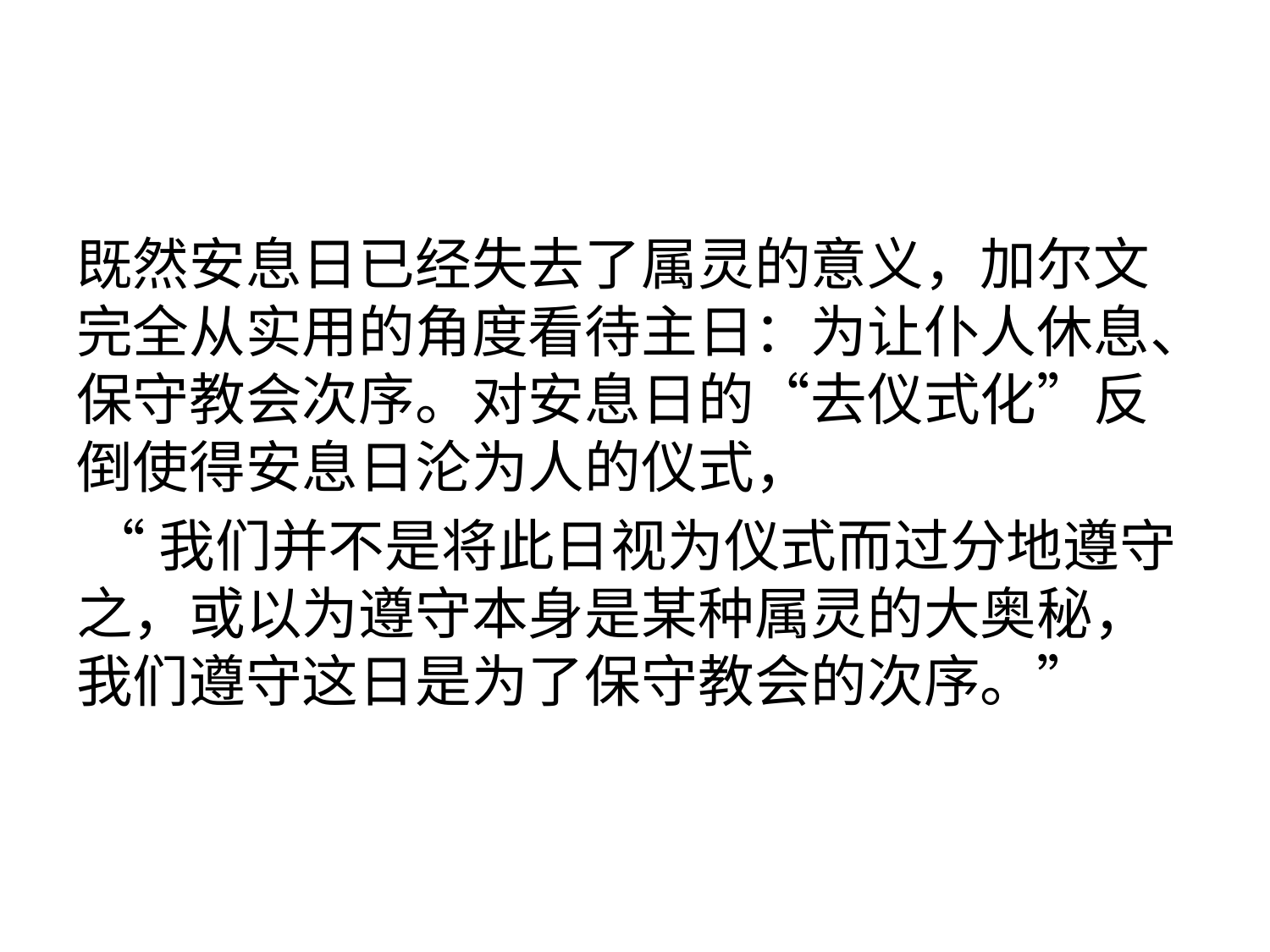

#
既然安息日已经失去了属灵的意义，加尔文完全从实用的角度看待主日：为让仆人休息、保守教会次序。对安息日的“去仪式化”反倒使得安息日沦为人的仪式，
 “我们并不是将此日视为仪式而过分地遵守之，或以为遵守本身是某种属灵的大奥秘，我们遵守这日是为了保守教会的次序。”